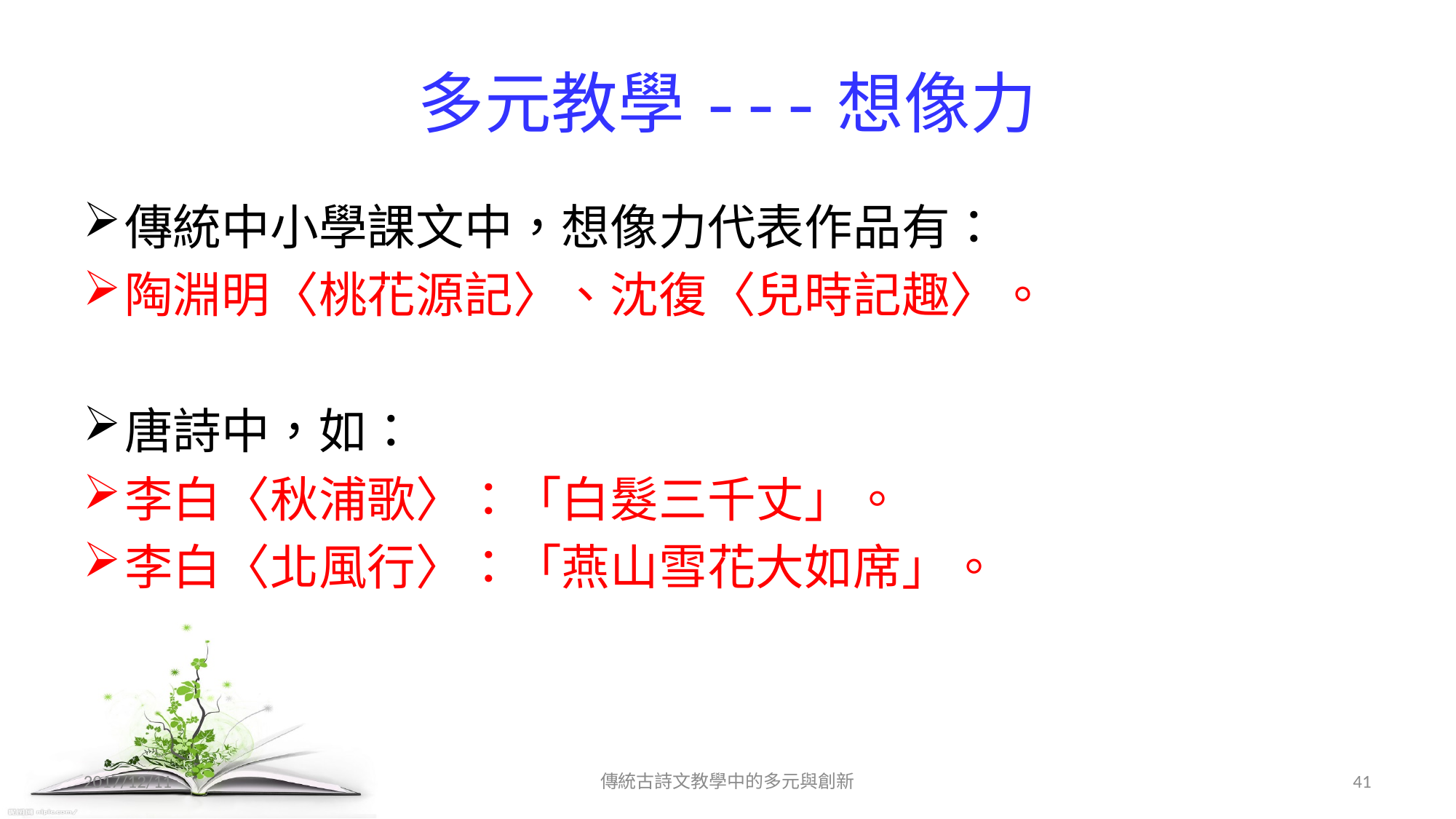

# 多元教學---想像力
傳統中小學課文中，想像力代表作品有：
陶淵明〈桃花源記〉、沈復〈兒時記趣〉。

唐詩中，如：
李白〈秋浦歌〉：「白髮三千丈」。
李白〈北風行〉：「燕山雪花大如席」。

2017/12/11
傳統古詩文教學中的多元與創新
41